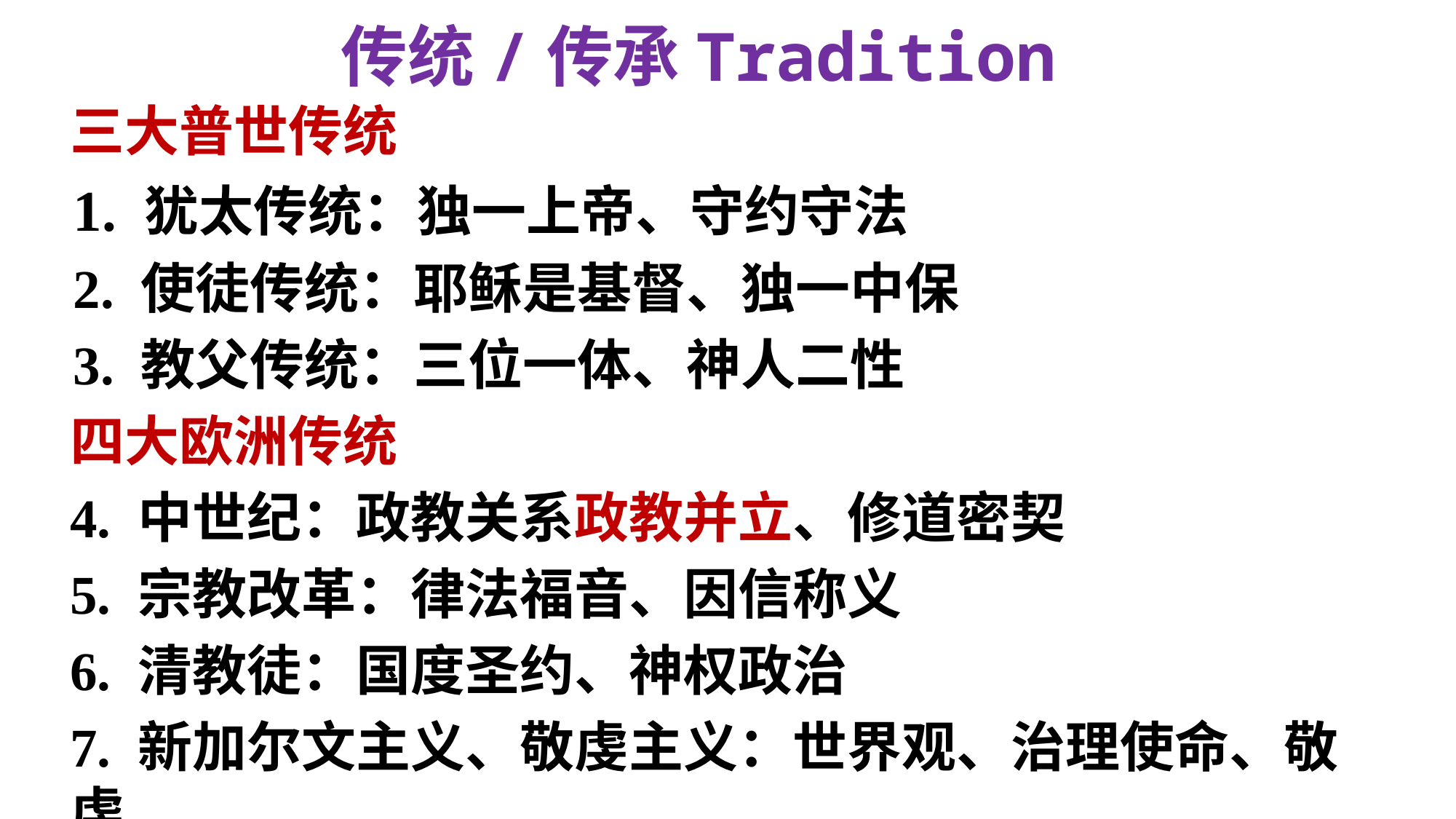

# 传统/传承Tradition
三大普世传统
1. 犹太传统：独一上帝、守约守法
2. 使徒传统：耶稣是基督、独一中保
3. 教父传统：三位一体、神人二性
四大欧洲传统
4. 中世纪：政教关系政教并立、修道密契
5. 宗教改革：律法福音、因信称义
6. 清教徒：国度圣约、神权政治
7. 新加尔文主义、敬虔主义：世界观、治理使命、敬虔